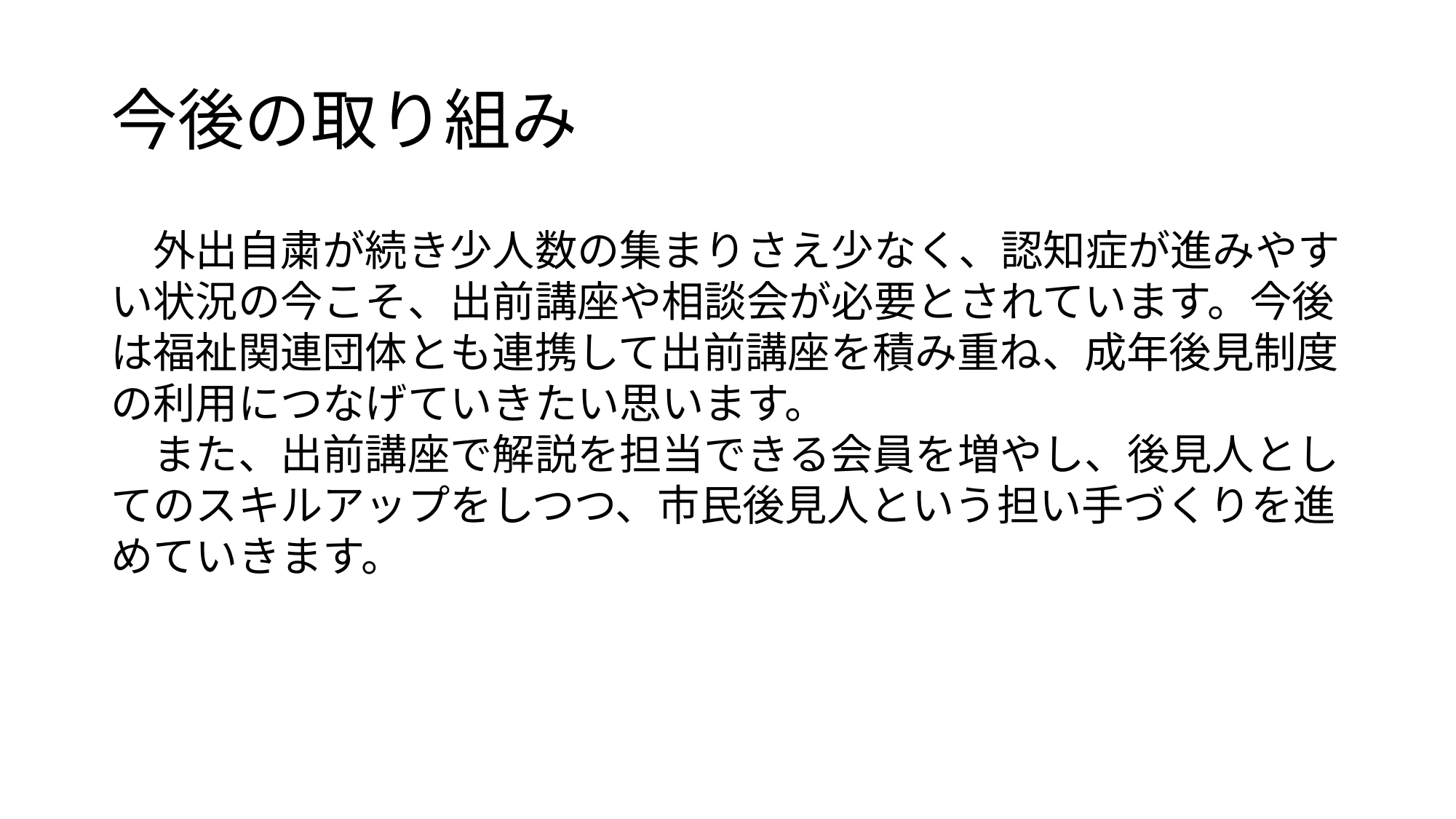

# 今後の取り組み
　外出自粛が続き少人数の集まりさえ少なく、認知症が進みやすい状況の今こそ、出前講座や相談会が必要とされています。今後は福祉関連団体とも連携して出前講座を積み重ね、成年後見制度の利用につなげていきたい思います。
　また、出前講座で解説を担当できる会員を増やし、後見人としてのスキルアップをしつつ、市民後見人という担い手づくりを進めていきます。